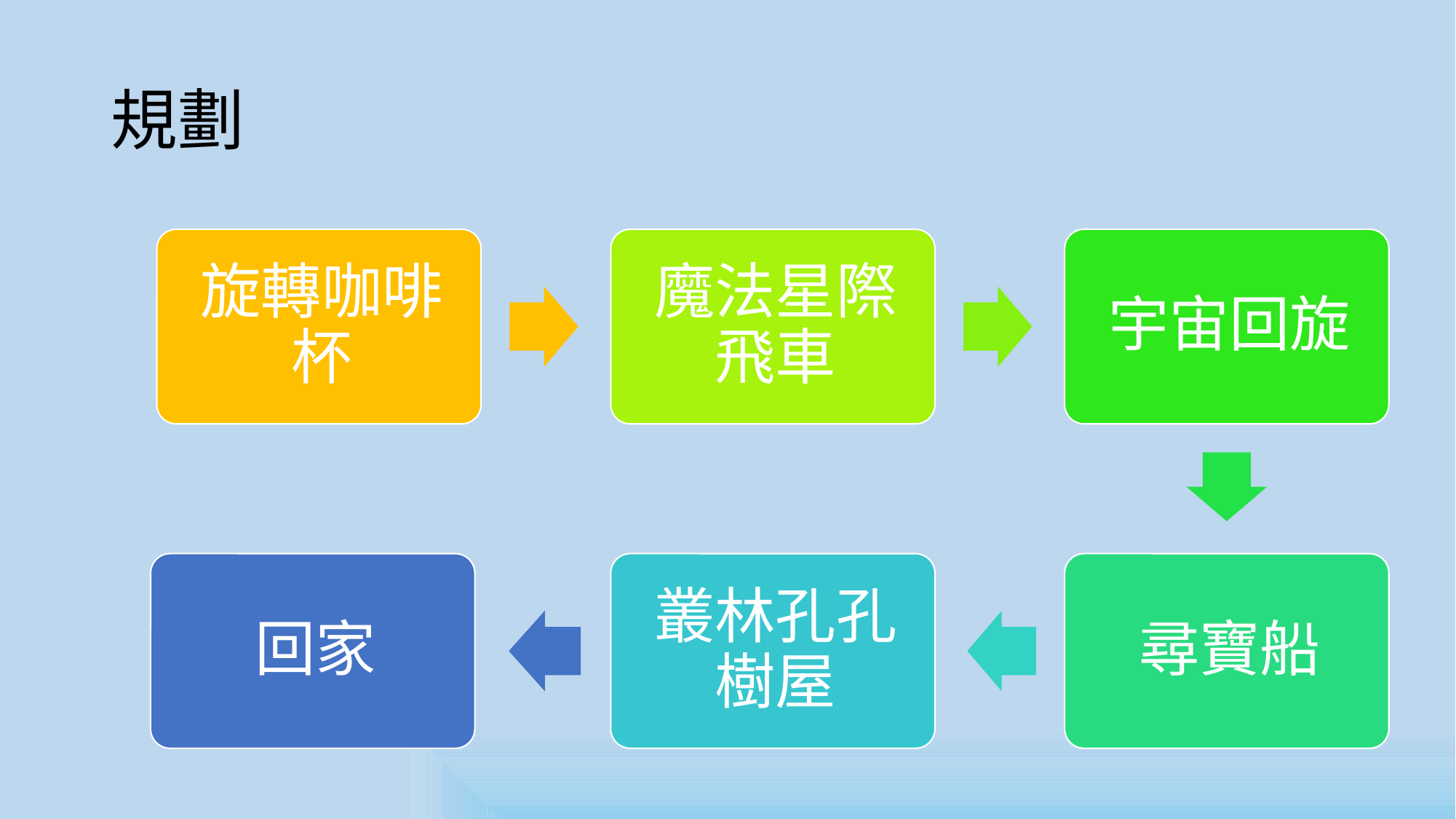

# 規劃
旋轉咖啡杯

魔法星際飛車

宇宙回旋

尋寶船

叢林孔孔樹屋

回家